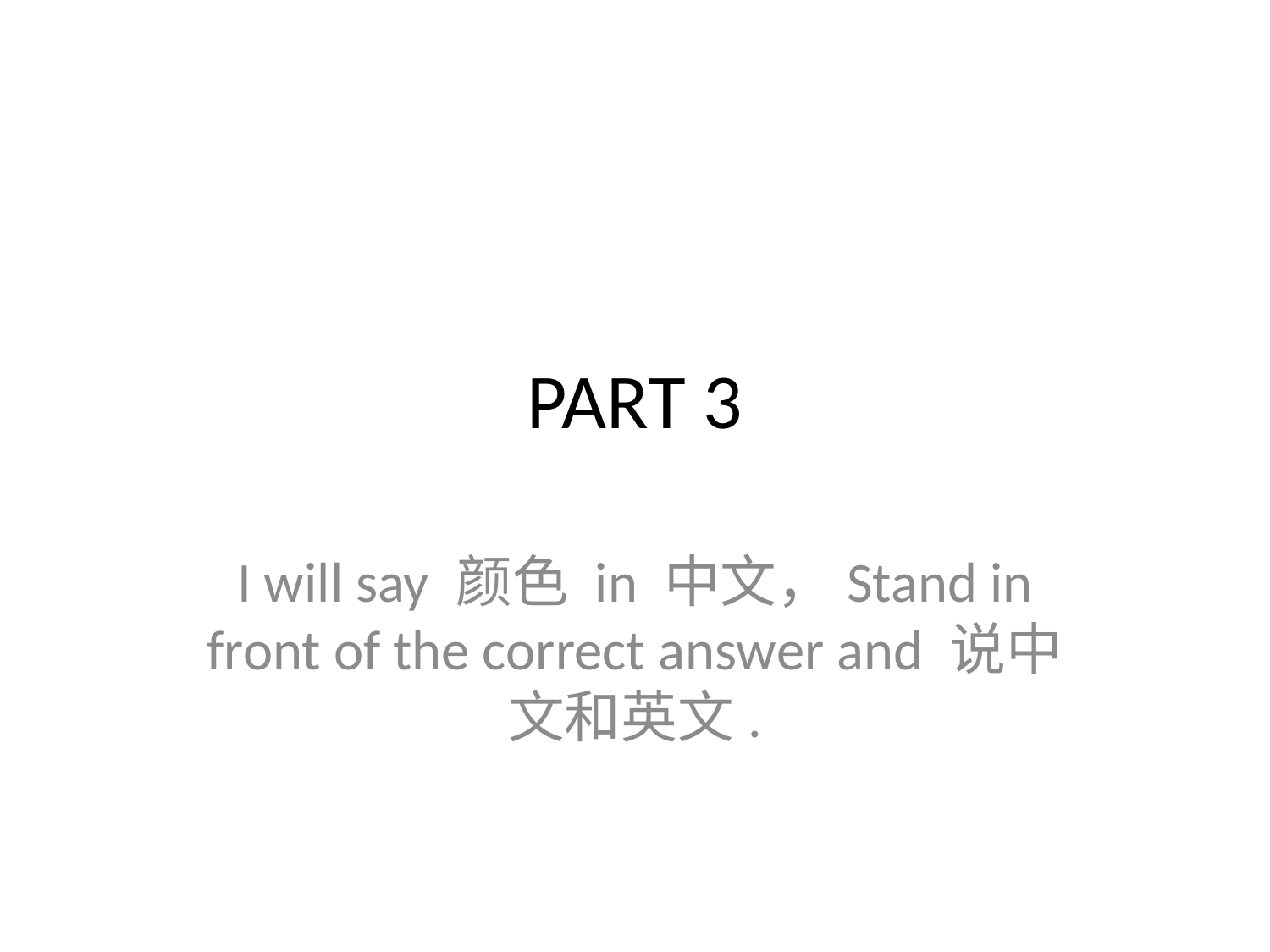

# PART 3
I will say 颜色 in 中文，Stand in front of the correct answer and 说中文和英文.